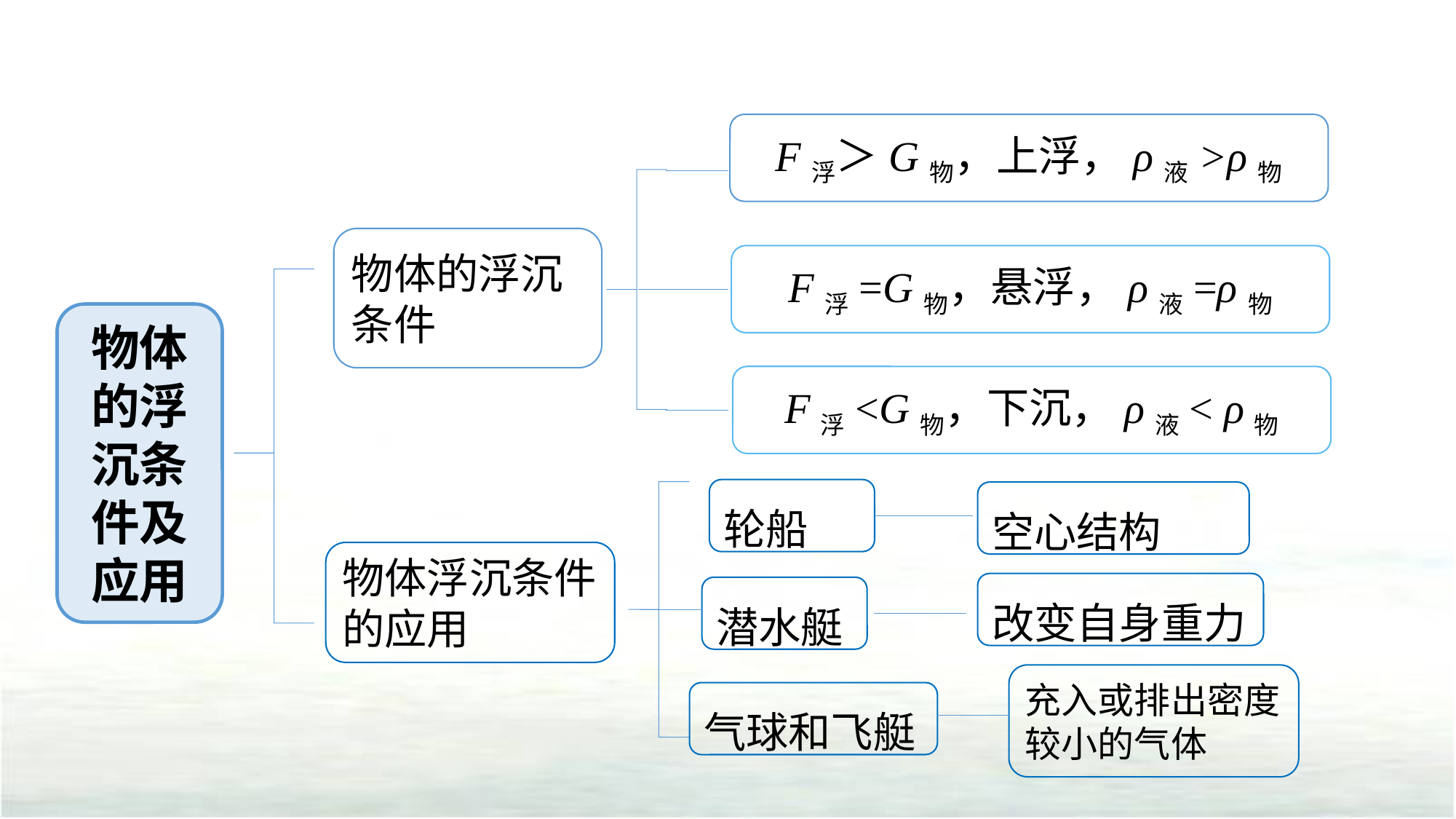

F浮＞G物，上浮，ρ液>ρ物

物体的浮沉条件

物体的浮沉条件及应用
轮船
物体浮沉条件的应用
F浮=G物，悬浮，ρ液=ρ物
F浮<G物，下沉，ρ液< ρ物

空心结构
改变自身重力
潜水艇
充入或排出密度较小的气体
气球和飞艇